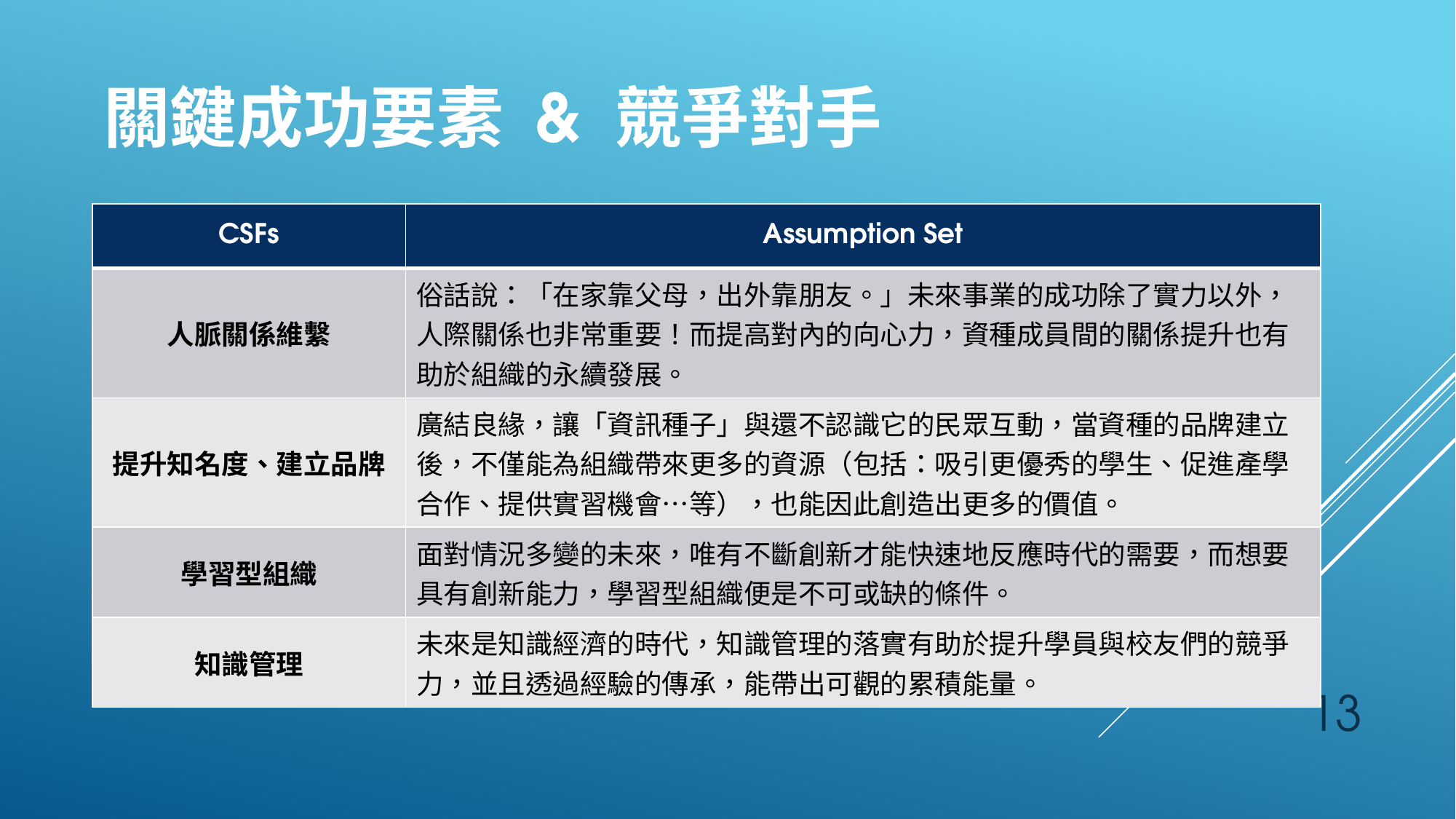

# 關鍵成功要素 & 競爭對手
| CSFs | Assumption Set |
| --- | --- |
| 人脈關係維繫 | 俗話說：「在家靠父母，出外靠朋友。」未來事業的成功除了實力以外，人際關係也非常重要！而提高對內的向心力，資種成員間的關係提升也有助於組織的永續發展。 |
| 提升知名度、建立品牌 | 廣結良緣，讓「資訊種子」與還不認識它的民眾互動，當資種的品牌建立後，不僅能為組織帶來更多的資源（包括：吸引更優秀的學生、促進產學合作、提供實習機會…等），也能因此創造出更多的價值。 |
| 學習型組織 | 面對情況多變的未來，唯有不斷創新才能快速地反應時代的需要，而想要具有創新能力，學習型組織便是不可或缺的條件。 |
| 知識管理 | 未來是知識經濟的時代，知識管理的落實有助於提升學員與校友們的競爭力，並且透過經驗的傳承，能帶出可觀的累積能量。 |
13